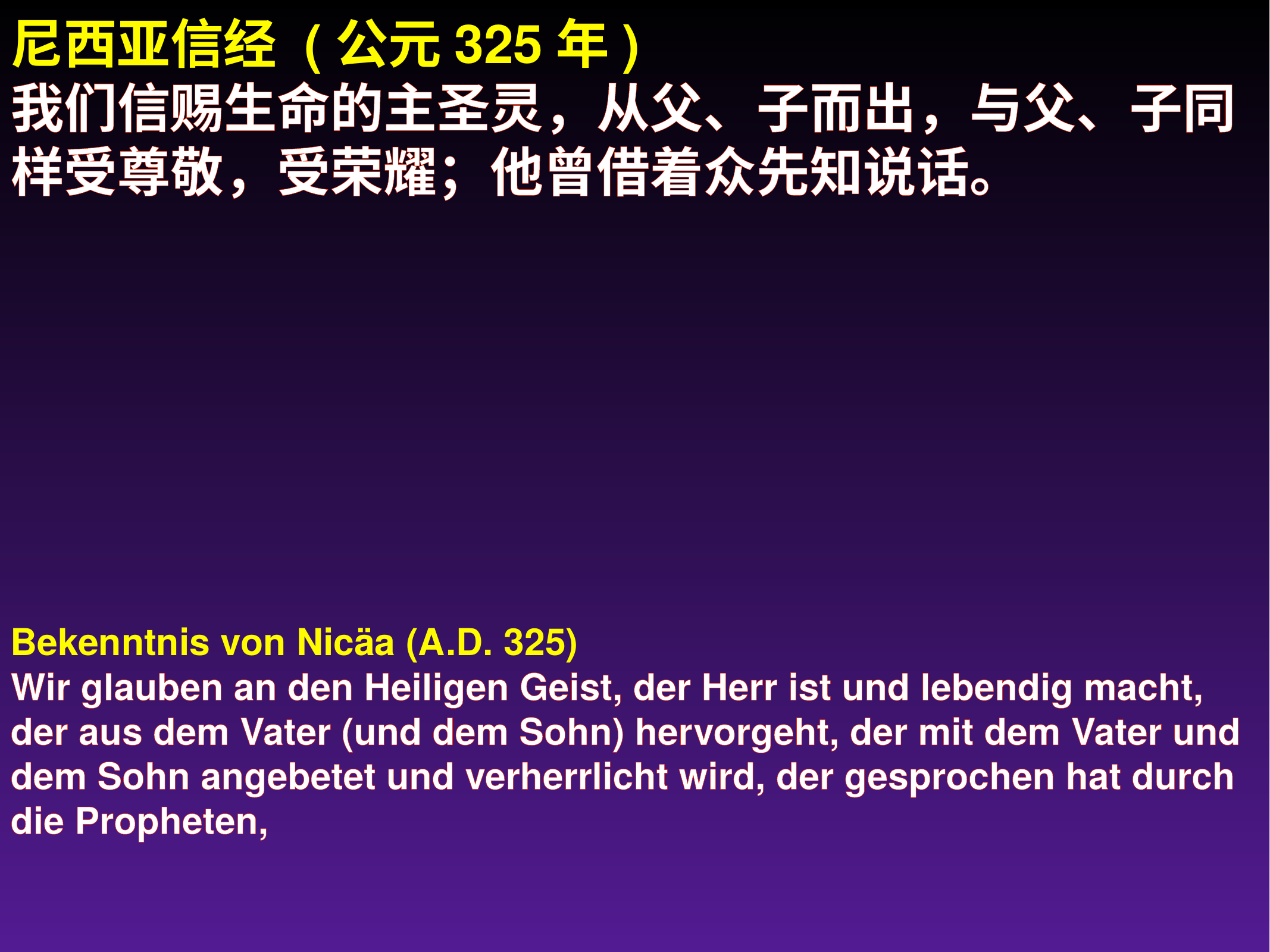

# 尼西亚信经 (公元325年)
我们信赐生命的主圣灵，从父、子而出，与父、子同样受尊敬，受荣耀；他曾借着众先知说话。

Bekenntnis von Nicäa (A.D. 325)
Wir glauben an den Heiligen Geist, der Herr ist und lebendig macht, der aus dem Vater (und dem Sohn) hervorgeht, der mit dem Vater und dem Sohn angebetet und verherrlicht wird, der gesprochen hat durch die Propheten,